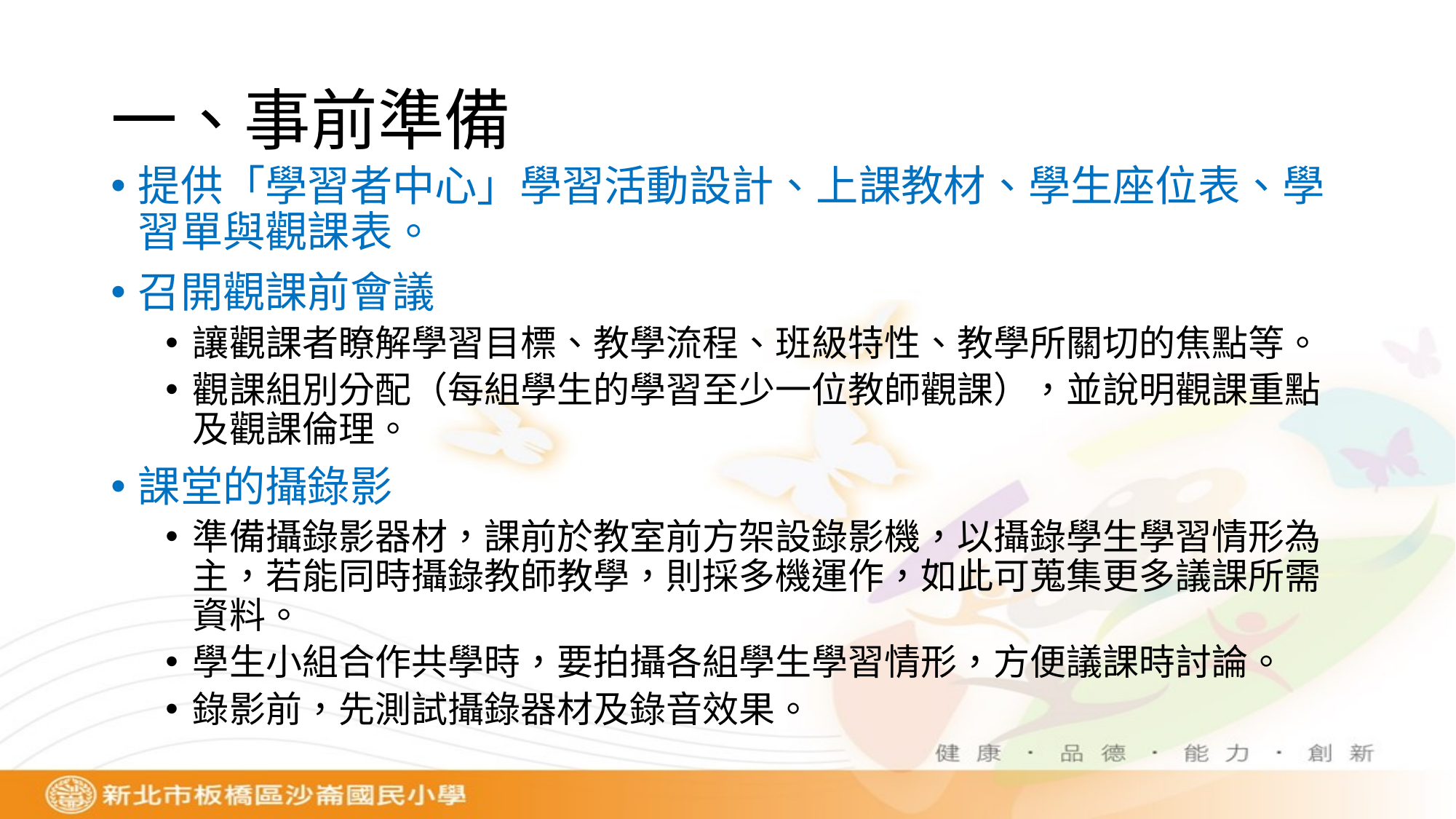

# 一、事前準備
提供「學習者中心」學習活動設計、上課教材、學生座位表、學習單與觀課表。
召開觀課前會議
讓觀課者瞭解學習目標、教學流程、班級特性、教學所關切的焦點等。
觀課組別分配（每組學生的學習至少一位教師觀課），並說明觀課重點及觀課倫理。
課堂的攝錄影
準備攝錄影器材，課前於教室前方架設錄影機，以攝錄學生學習情形為主，若能同時攝錄教師教學，則採多機運作，如此可蒐集更多議課所需資料。
學生小組合作共學時，要拍攝各組學生學習情形，方便議課時討論。
錄影前，先測試攝錄器材及錄音效果。